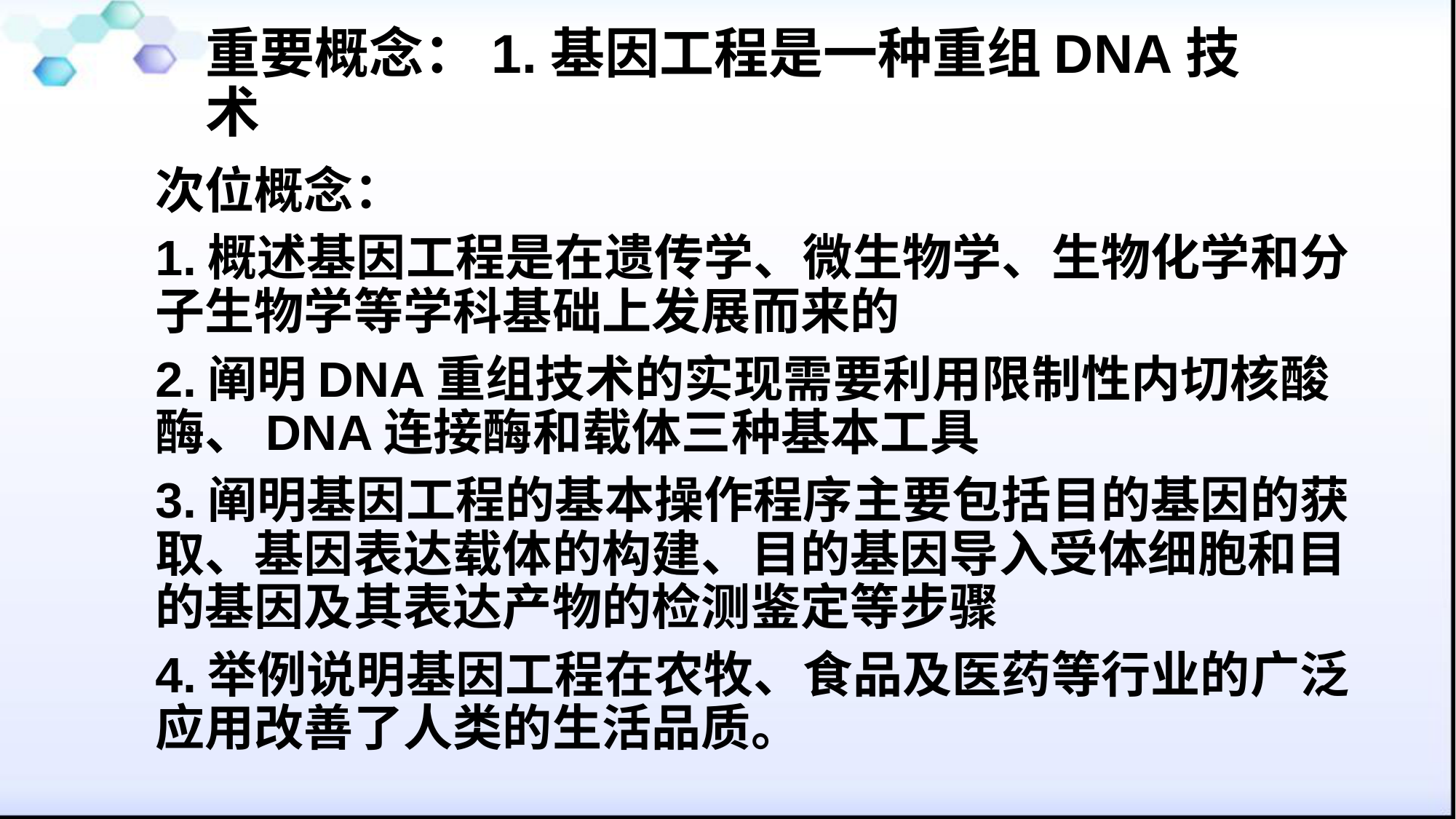

# 重要概念：1.基因工程是一种重组DNA技术
次位概念：
1.概述基因工程是在遗传学、微生物学、生物化学和分子生物学等学科基础上发展而来的
2.阐明DNA重组技术的实现需要利用限制性内切核酸酶、DNA连接酶和载体三种基本工具
3.阐明基因工程的基本操作程序主要包括目的基因的获取、基因表达载体的构建、目的基因导入受体细胞和目的基因及其表达产物的检测鉴定等步骤
4.举例说明基因工程在农牧、食品及医药等行业的广泛应用改善了人类的生活品质。